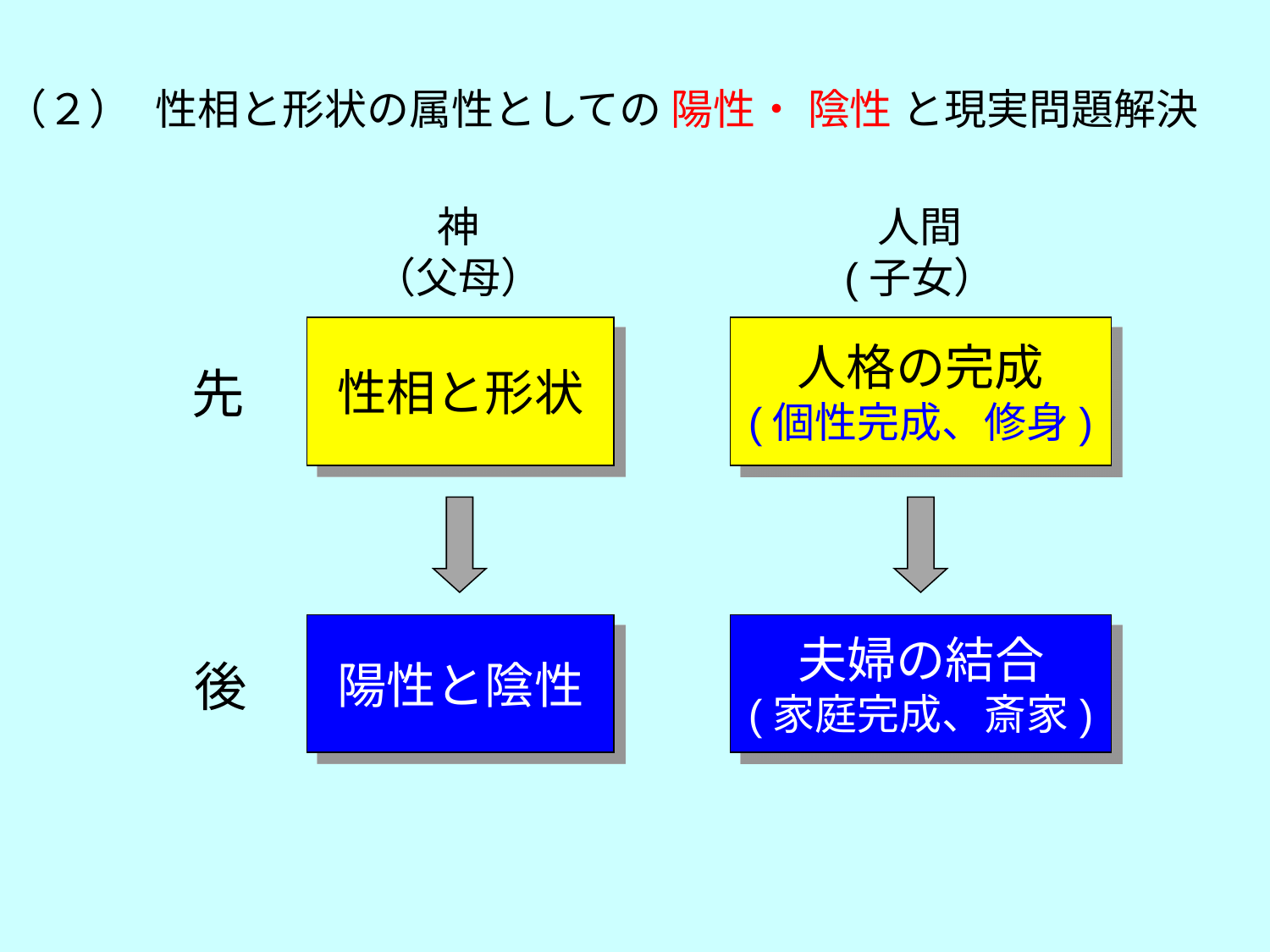

（２）  性相と形状の属性としての 陽性・ 陰性 と現実問題解決
神
（父母）
人間
(子女）
性相と形状
人格の完成
(個性完成、修身)
先

陽性と陰性
夫婦の結合
(家庭完成、斎家)
後